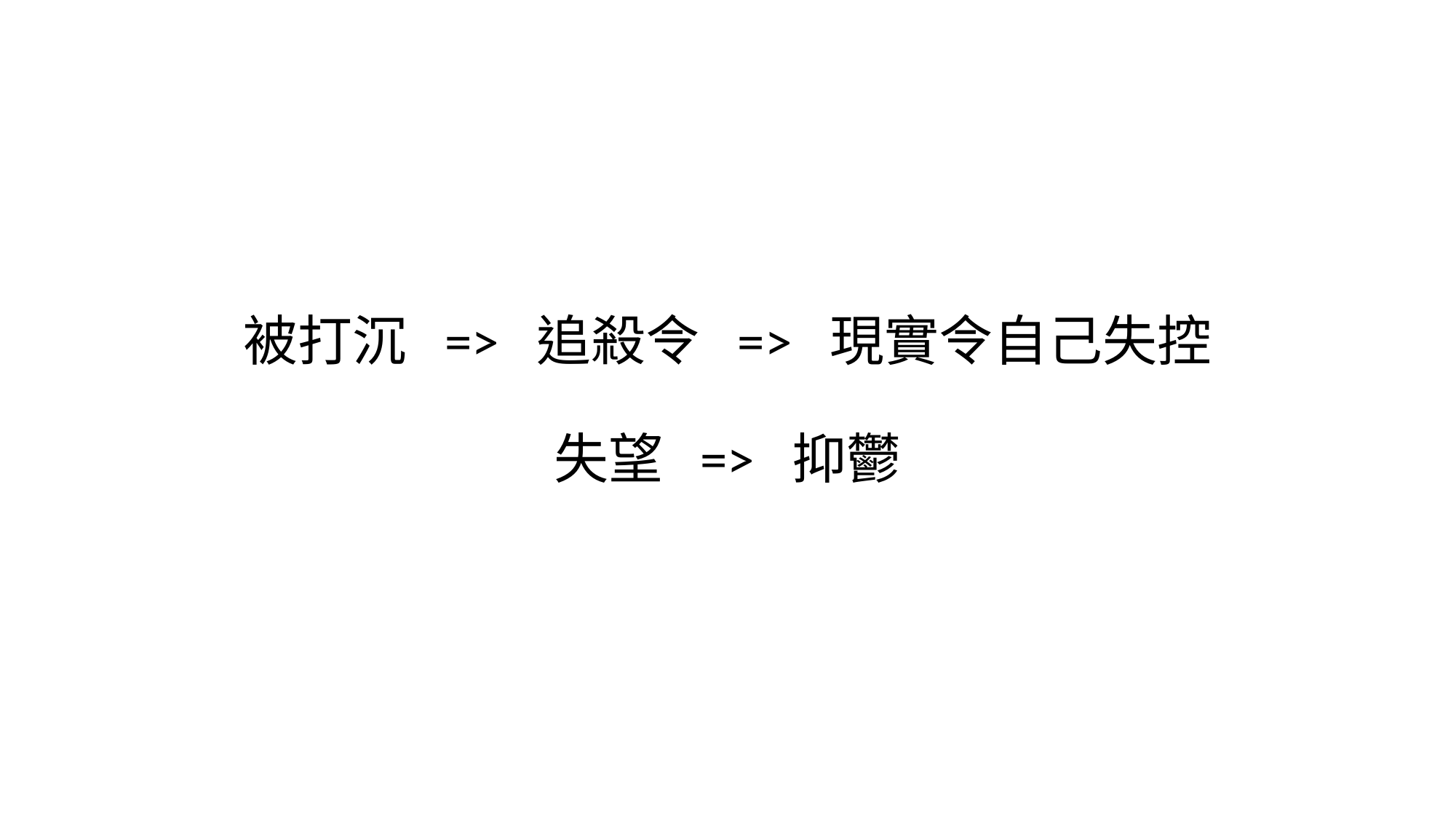

# 被打沉  =>  追殺令  =>  現實令自己失控 失望  =>  抑鬱